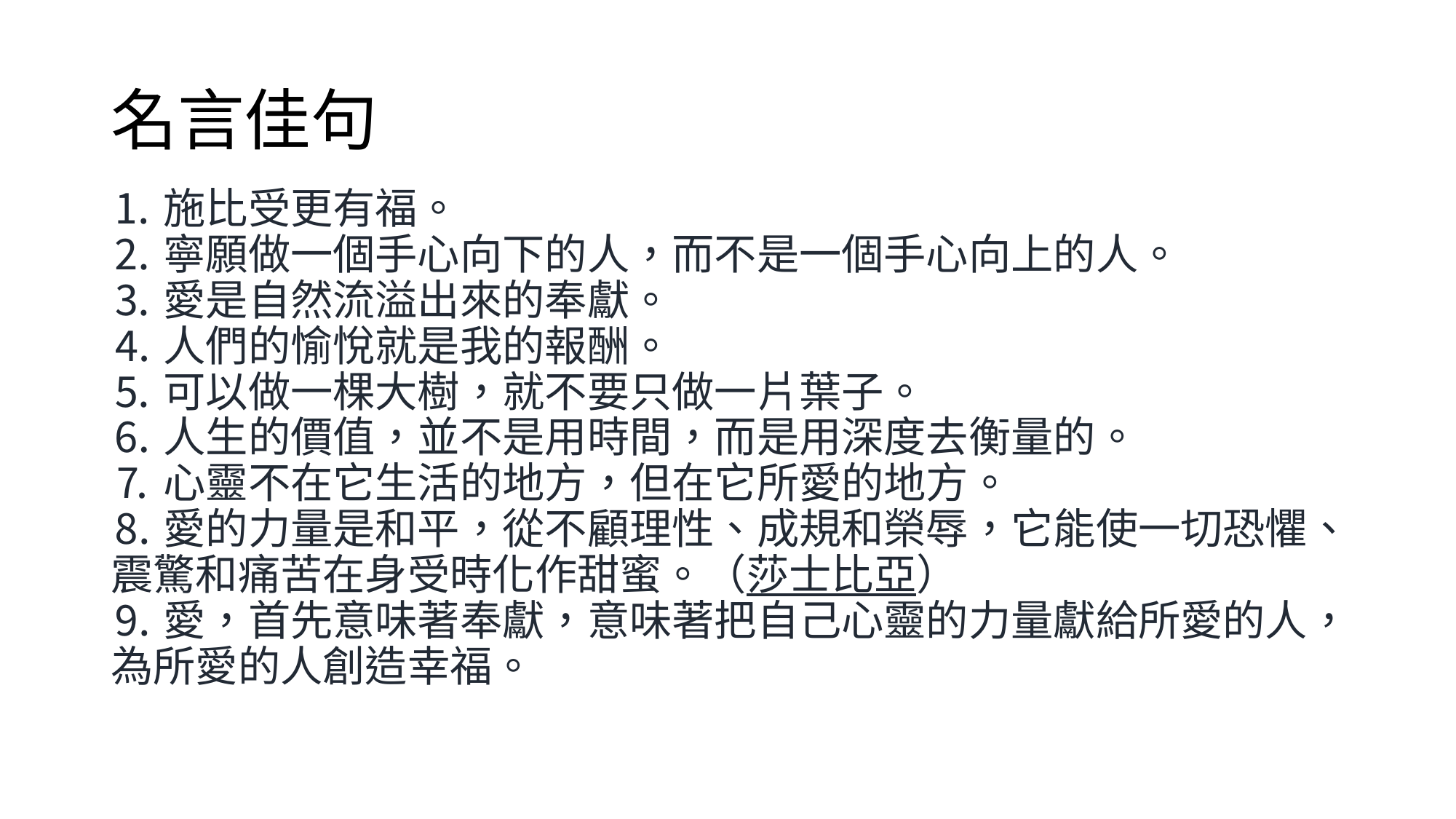

# 名言佳句
⒈施比受更有福。
⒉寧願做一個手心向下的人，而不是一個手心向上的人。
⒊愛是自然流溢出來的奉獻。
⒋人們的愉悅就是我的報酬。
⒌可以做一棵大樹，就不要只做一片葉子。
⒍人生的價值，並不是用時間，而是用深度去衡量的。
⒎心靈不在它生活的地方，但在它所愛的地方。
⒏愛的力量是和平，從不顧理性、成規和榮辱，它能使一切恐懼、震驚和痛苦在身受時化作甜蜜。（莎士比亞）
⒐愛，首先意味著奉獻，意味著把自己心靈的力量獻給所愛的人，為所愛的人創造幸福。